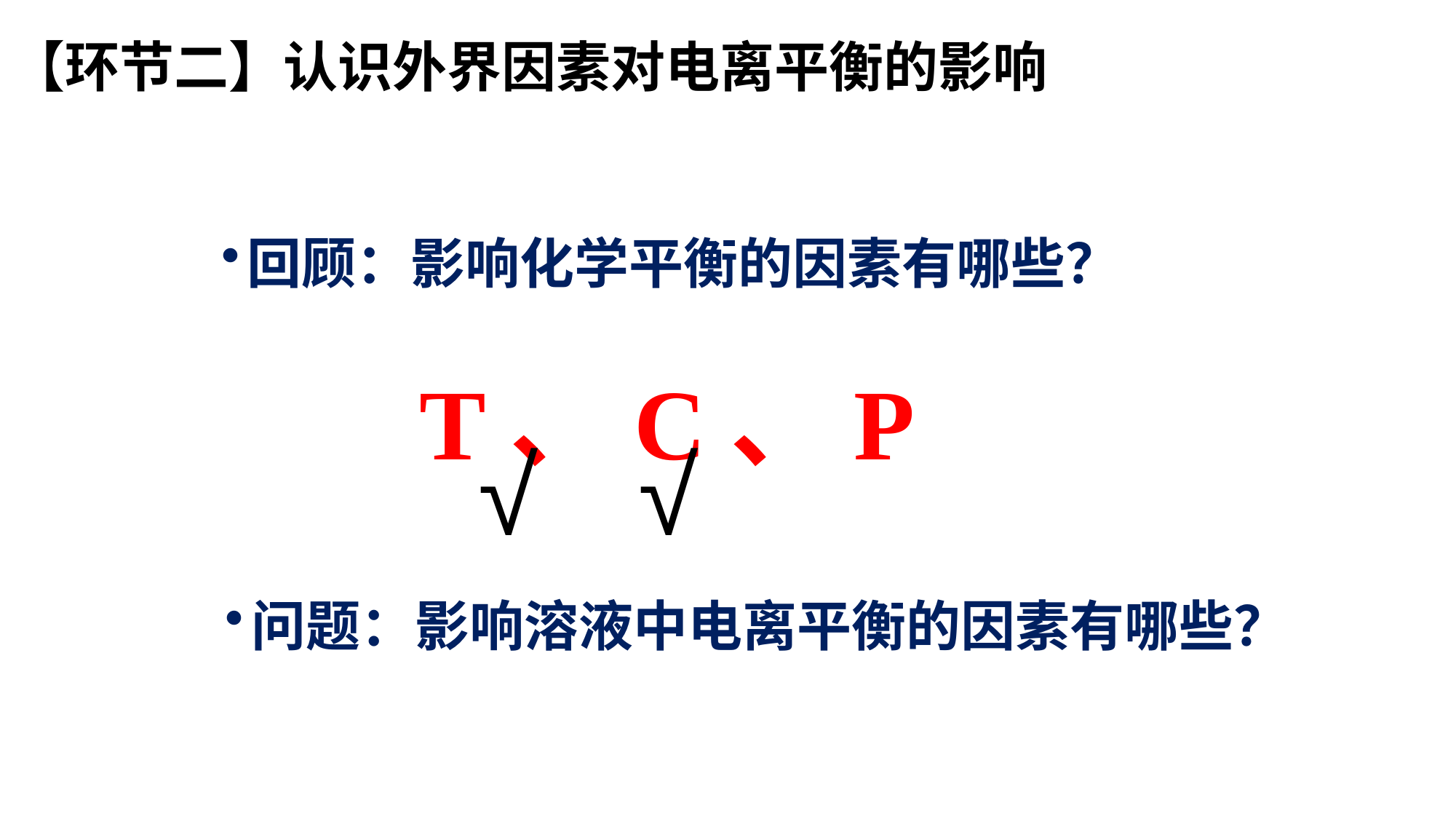

【环节二】认识外界因素对电离平衡的影响
回顾：影响化学平衡的因素有哪些？
T、C、P
√
√
问题：影响溶液中电离平衡的因素有哪些？